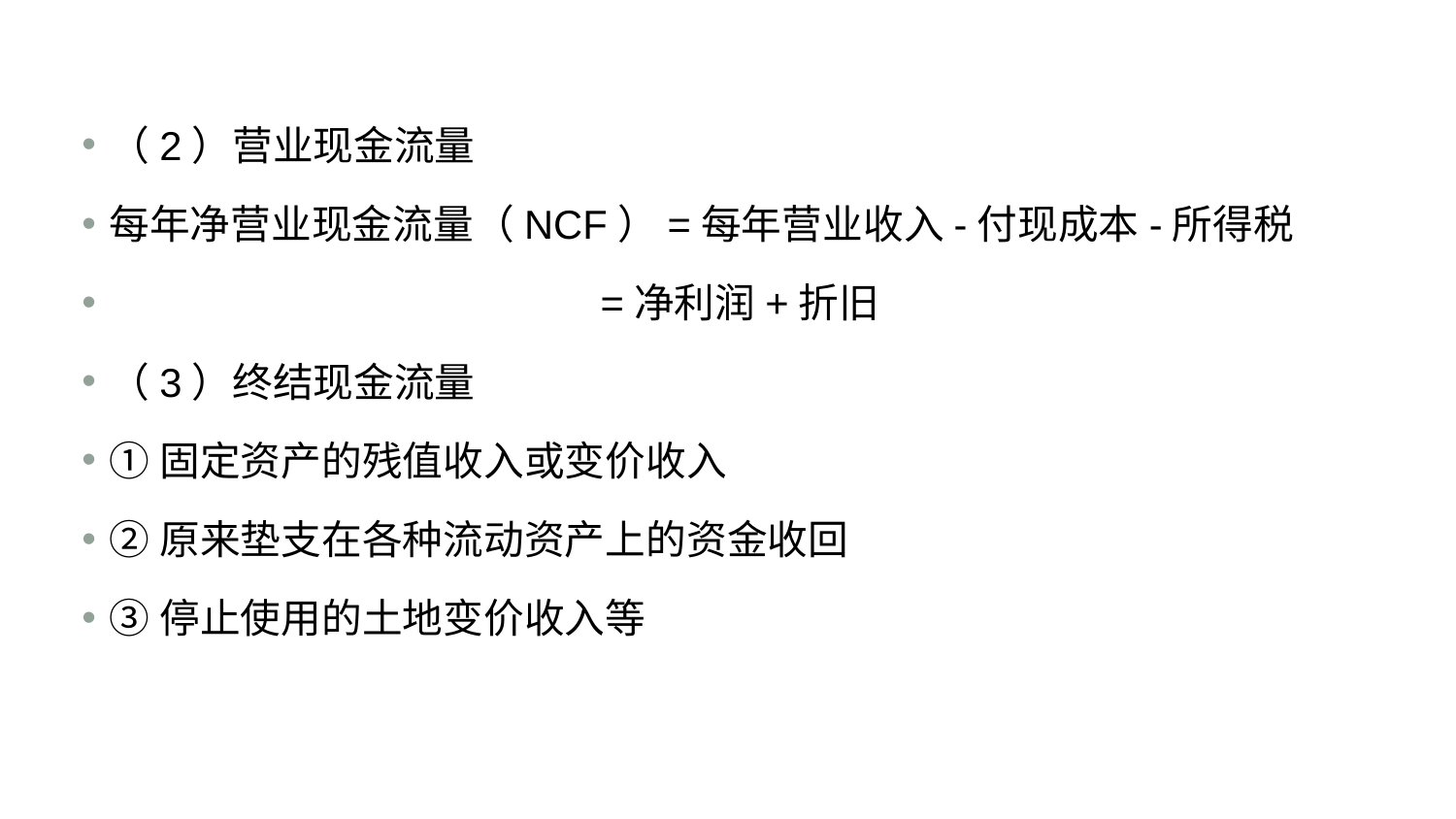

#
（2）营业现金流量
每年净营业现金流量（NCF）=每年营业收入-付现成本-所得税
                                            =净利润+折旧
（3）终结现金流量
①固定资产的残值收入或变价收入
②原来垫支在各种流动资产上的资金收回
③停止使用的土地变价收入等